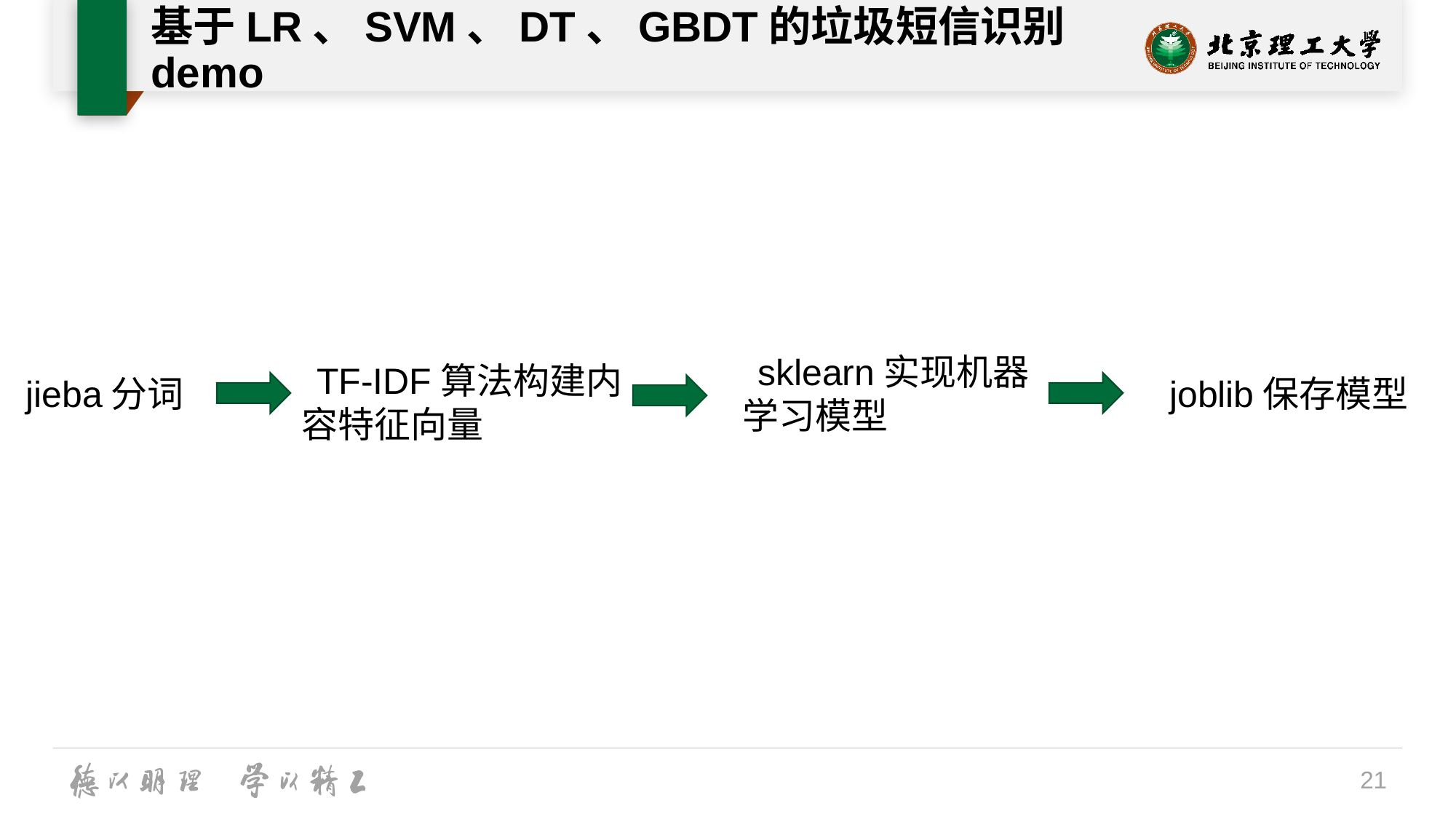

# 基于LR、SVM、DT、GBDT的垃圾短信识别demo
sklearn实现机器学习模型
TF-IDF算法构建内容特征向量
jieba分词
joblib保存模型